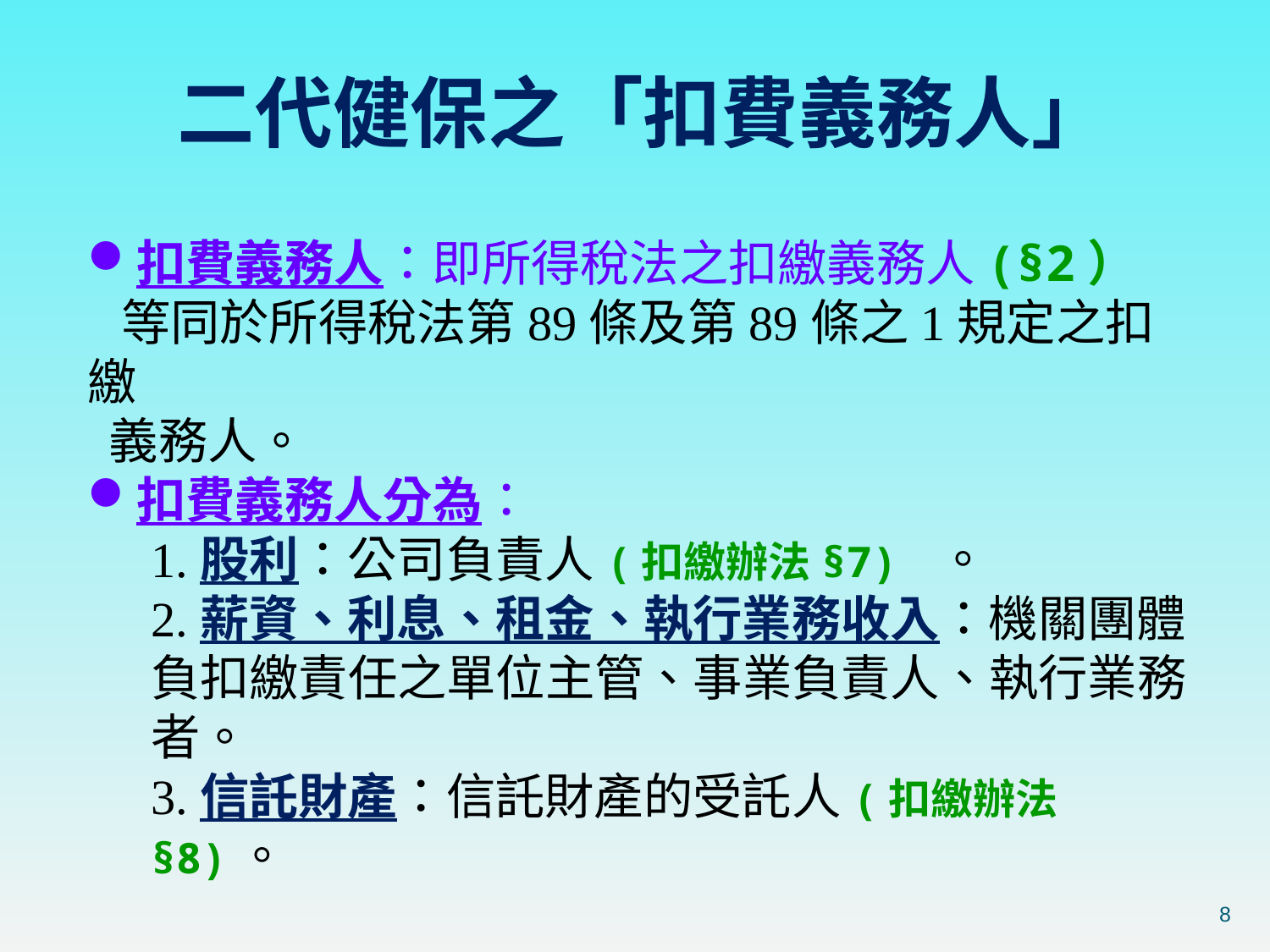

二代健保之「扣費義務人」
扣費義務人：即所得稅法之扣繳義務人(§2）
  等同於所得稅法第89條及第89條之1規定之扣繳
  義務人。
扣費義務人分為：
1.股利：公司負責人(扣繳辦法§7) 。
2.薪資、利息、租金、執行業務收入：機關團體負扣繳責任之單位主管、事業負責人、執行業務者。
3.信託財產：信託財產的受託人(扣繳辦法§8)。

8